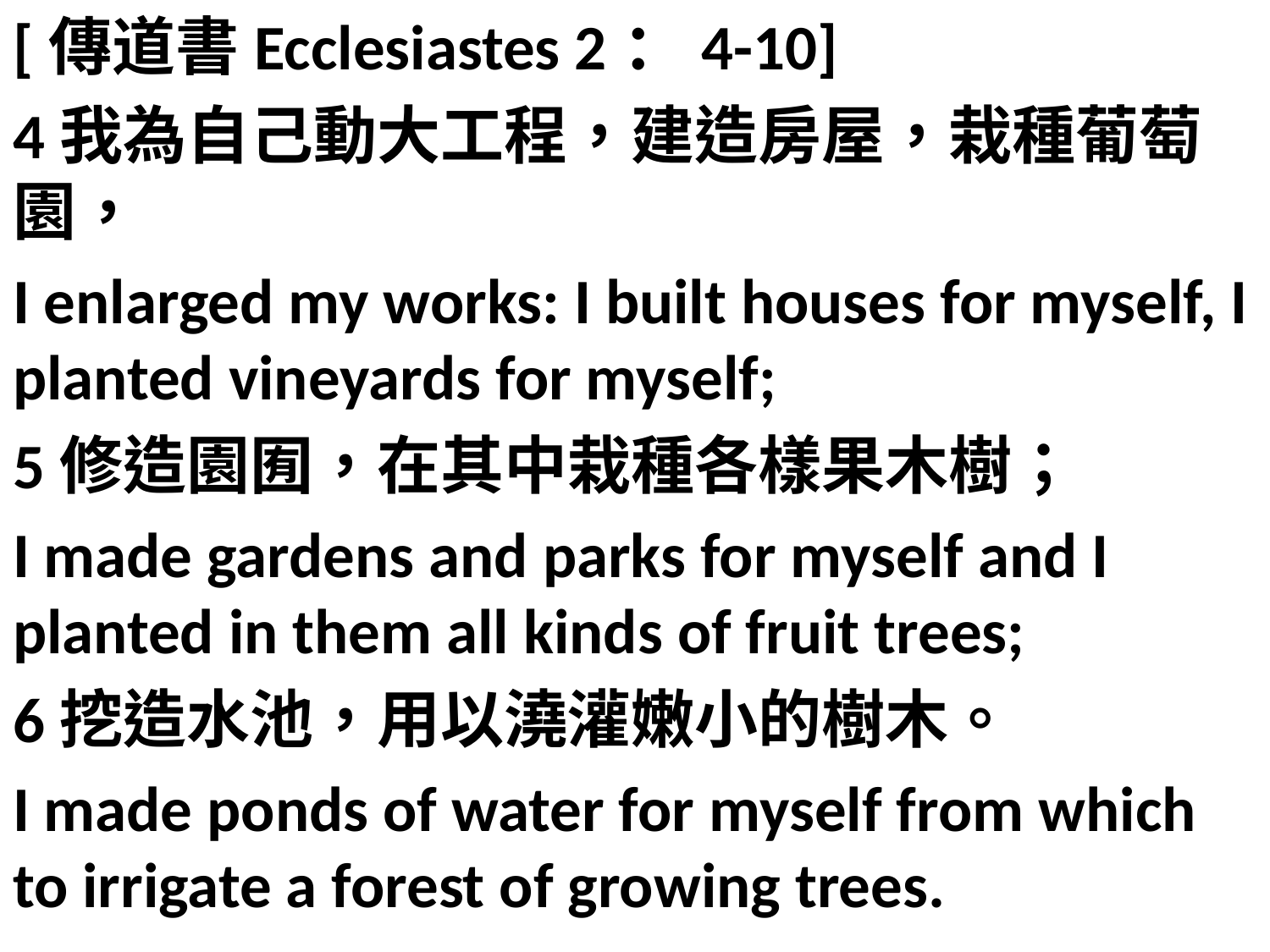

[傳道書Ecclesiastes 2：4-10]
4我為自己動大工程，建造房屋，栽種葡萄園，
I enlarged my works: I built houses for myself, I planted vineyards for myself;
5修造園囿，在其中栽種各樣果木樹；
I made gardens and parks for myself and I planted in them all kinds of fruit trees;
6挖造水池，用以澆灌嫩小的樹木。
I made ponds of water for myself from which to irrigate a forest of growing trees.